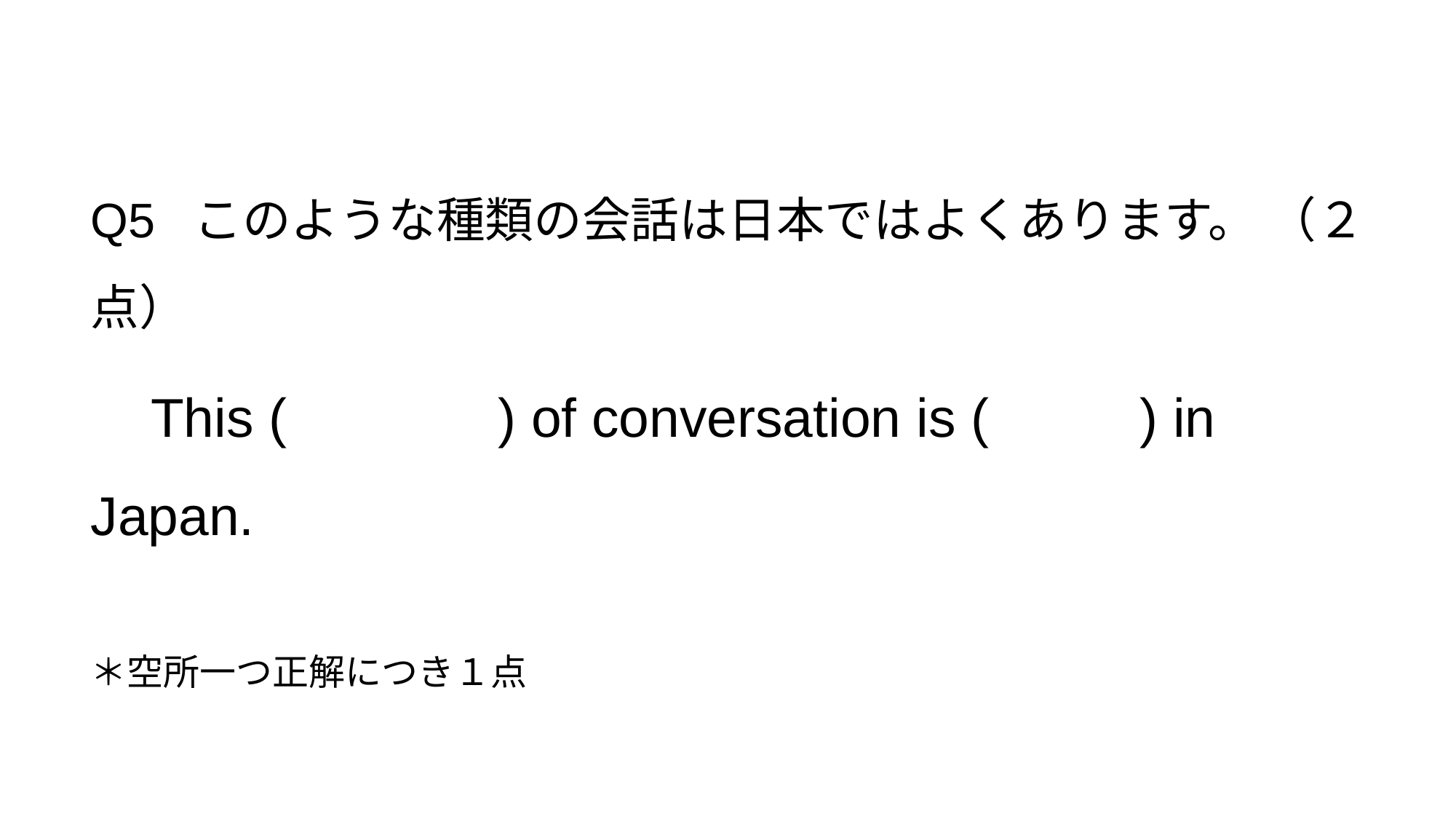

Q5  このような種類の会話は日本ではよくあります。 （２点）
　This (              ) of conversation is (          ) in Japan.
　　　　　　　　　　　　　　　　　　　　　　　　　　　　　　　　　　　＊空所一つ正解につき１点